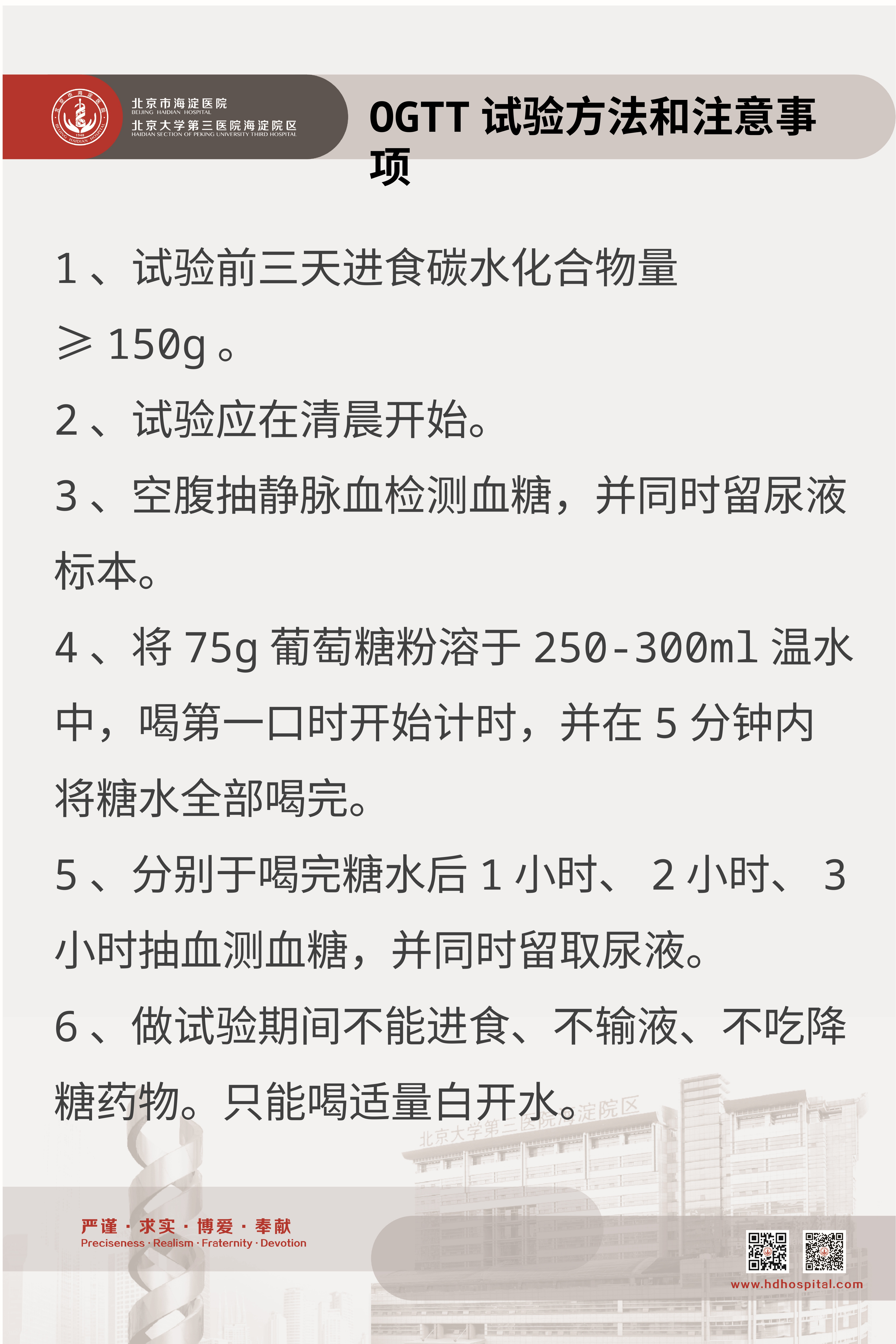

OGTT试验方法和注意事项
1、试验前三天进食碳水化合物量≥150g。
2、试验应在清晨开始。
3、空腹抽静脉血检测血糖，并同时留尿液标本。
4、将75g葡萄糖粉溶于250-300ml温水中，喝第一口时开始计时，并在5分钟内将糖水全部喝完。
5、分别于喝完糖水后1小时、2小时、3小时抽血测血糖，并同时留取尿液。
6、做试验期间不能进食、不输液、不吃降糖药物。只能喝适量白开水。